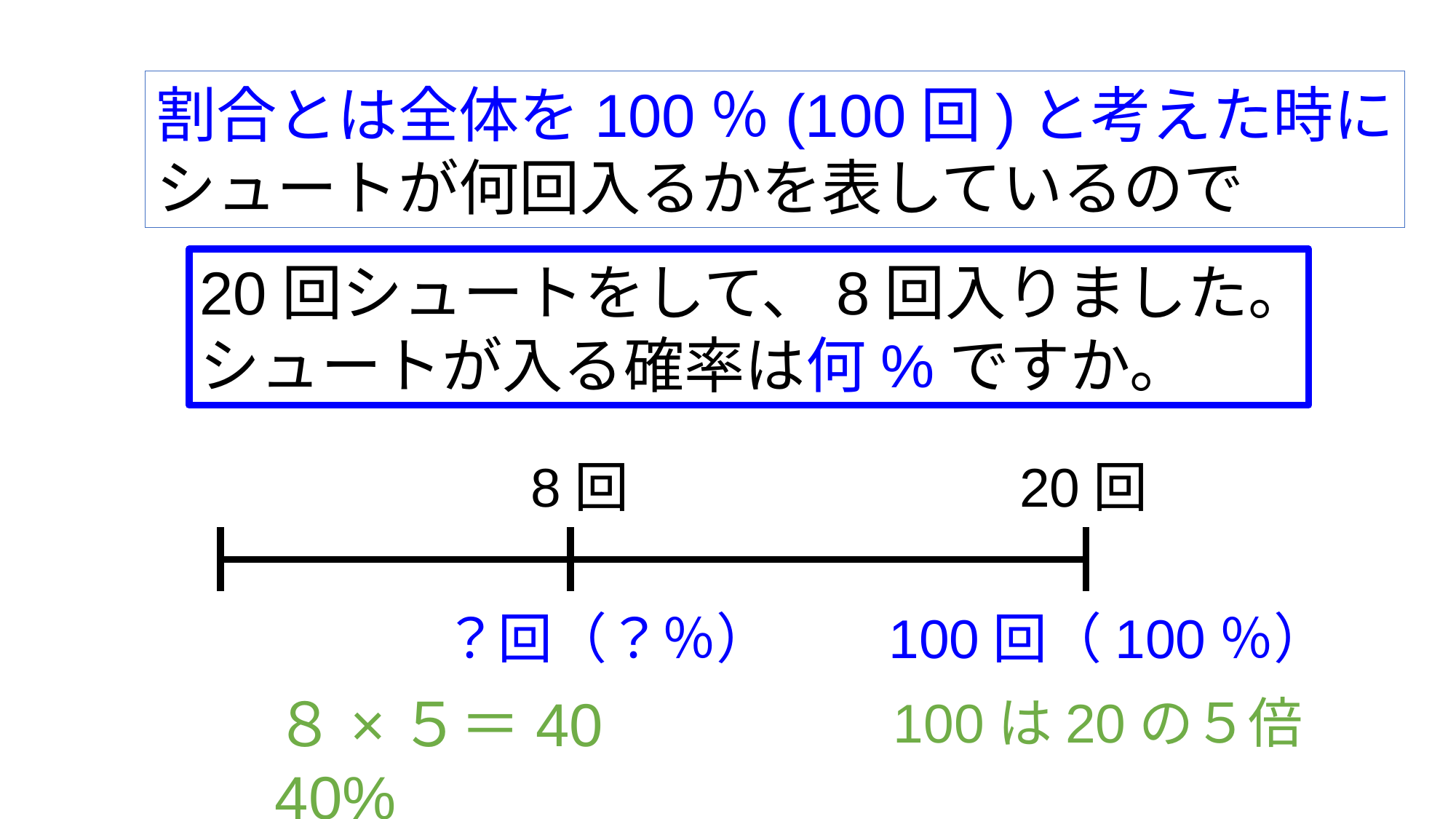

割合とは全体を100％(100回)と考えた時に
シュートが何回入るかを表しているので
20回シュートをして、8回入りました。
シュートが入る確率は何%ですか。
8回
20回
？回（？％）
100回（100％）
８×５＝40  40%
100は20の５倍